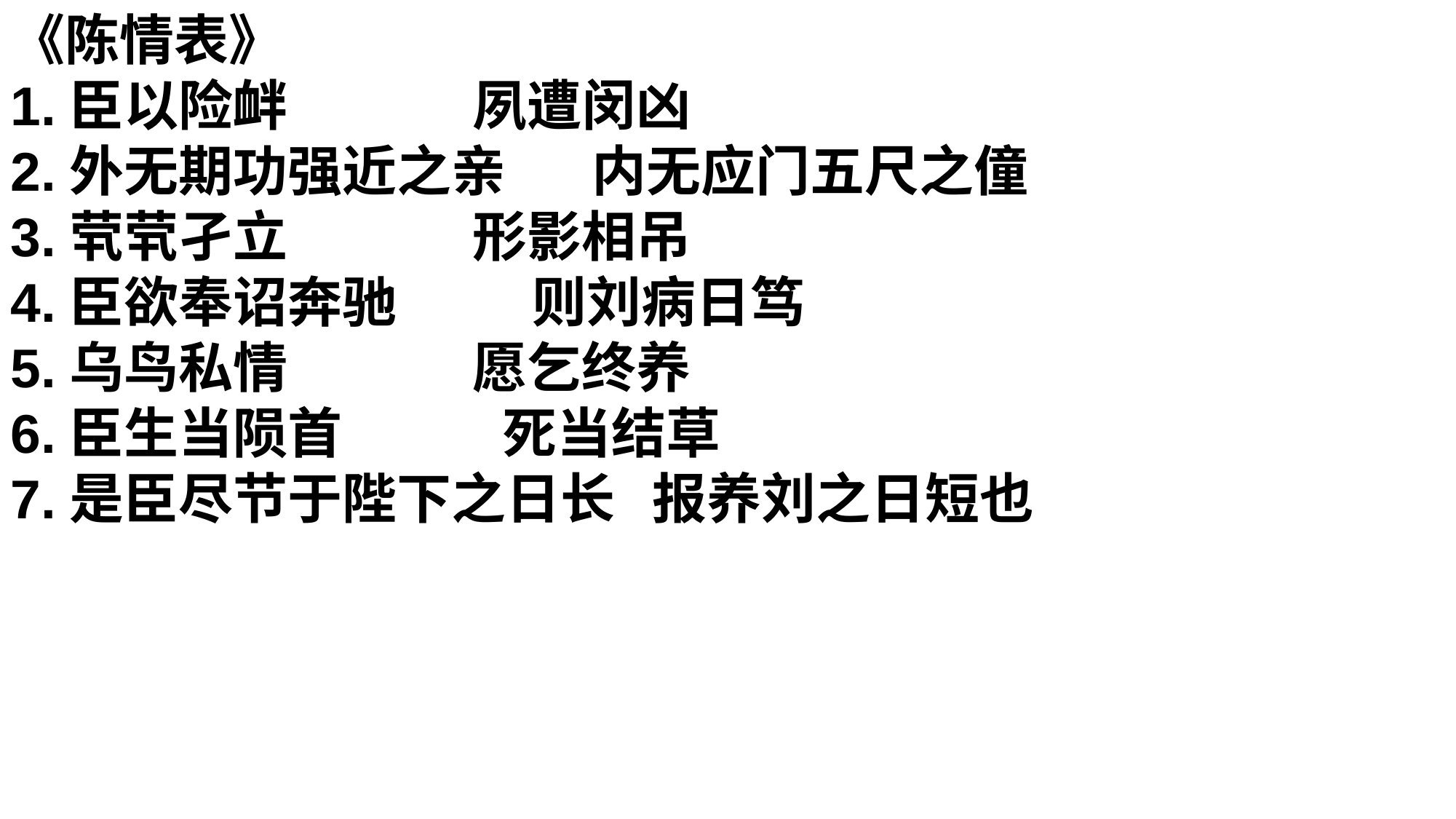

《陈情表》
1.臣以险衅               夙遭闵凶
2.外无期功强近之亲       内无应门五尺之僮
3.茕茕孑立               形影相吊
4.臣欲奉诏奔驰           则刘病日笃
5.乌鸟私情               愿乞终养
6.臣生当陨首             死当结草
7.是臣尽节于陛下之日长   报养刘之日短也